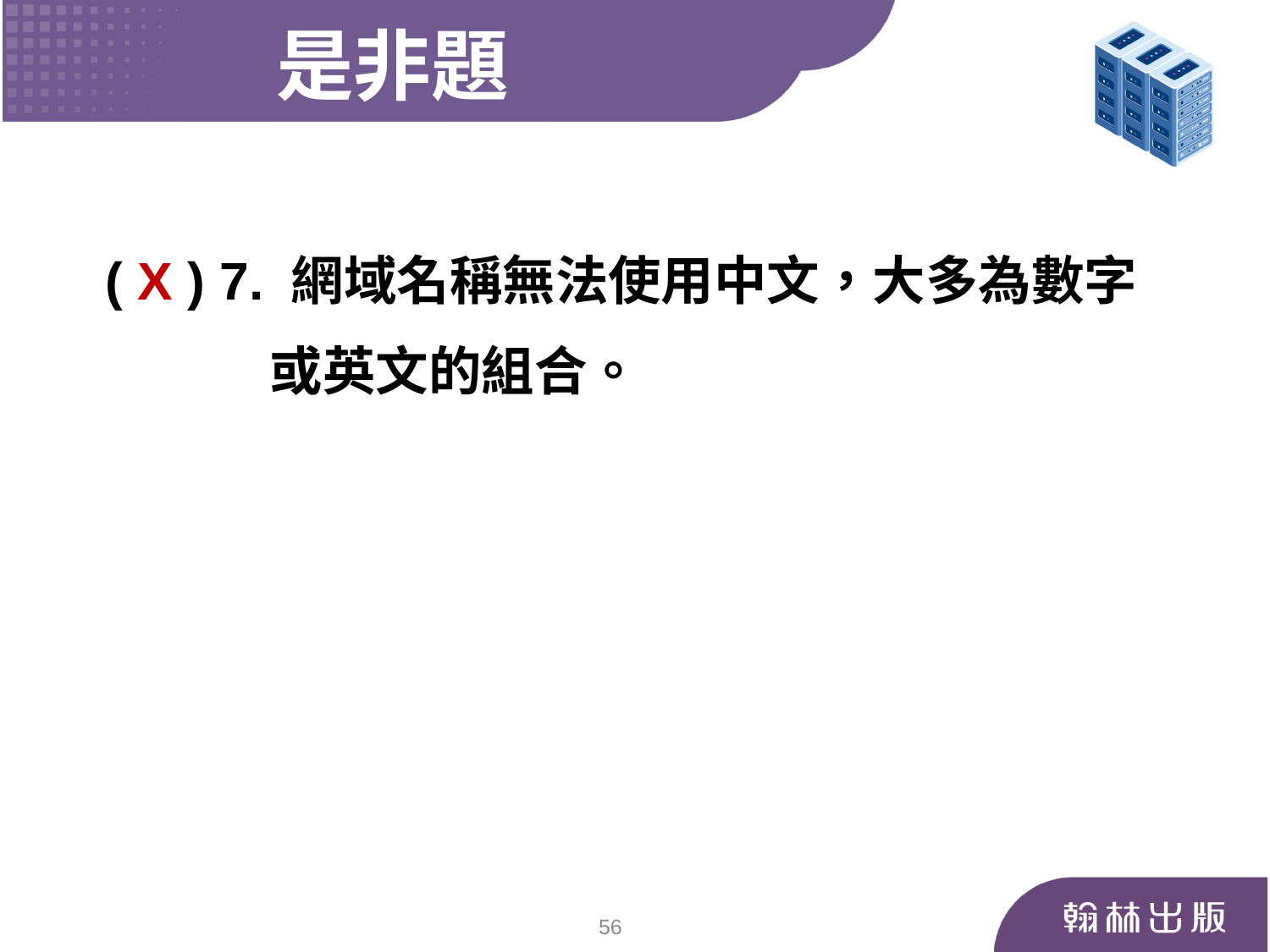

是非題
  ( X ) 7. 網域名稱無法使用中文，大多為數字
               或英文的組合。
56